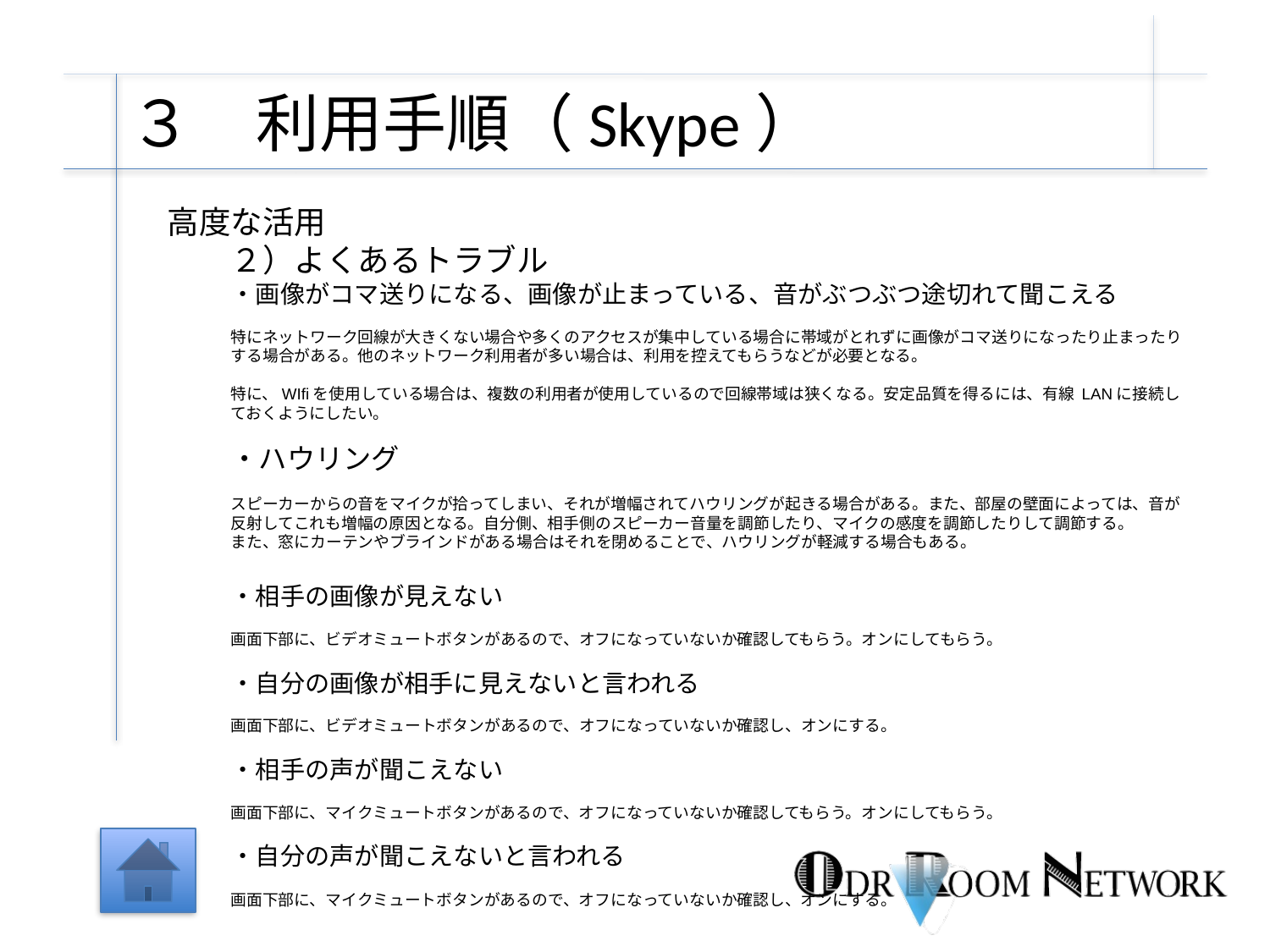

# ３　利用手順（Skype）
高度な活用
２）よくあるトラブル
・画像がコマ送りになる、画像が止まっている、音がぶつぶつ途切れて聞こえる

特にネットワーク回線が大きくない場合や多くのアクセスが集中している場合に帯域がとれずに画像がコマ送りになったり止まったりする場合がある。他のネットワーク利用者が多い場合は、利用を控えてもらうなどが必要となる。

特に、WIfiを使用している場合は、複数の利用者が使用しているので回線帯域は狭くなる。安定品質を得るには、有線 LANに接続しておくようにしたい。

・ハウリング

スピーカーからの音をマイクが拾ってしまい、それが増幅されてハウリングが起きる場合がある。また、部屋の壁面によっては、音が反射してこれも増幅の原因となる。自分側、相手側のスピーカー音量を調節したり、マイクの感度を調節したりして調節する。
また、窓にカーテンやブラインドがある場合はそれを閉めることで、ハウリングが軽減する場合もある。

・相手の画像が見えない

画面下部に、ビデオミュートボタンがあるので、オフになっていないか確認してもらう。オンにしてもらう。

・自分の画像が相手に見えないと言われる

画面下部に、ビデオミュートボタンがあるので、オフになっていないか確認し、オンにする。

・相手の声が聞こえない

画面下部に、マイクミュートボタンがあるので、オフになっていないか確認してもらう。オンにしてもらう。

・自分の声が聞こえないと言われる

画面下部に、マイクミュートボタンがあるので、オフになっていないか確認し、オンにする。